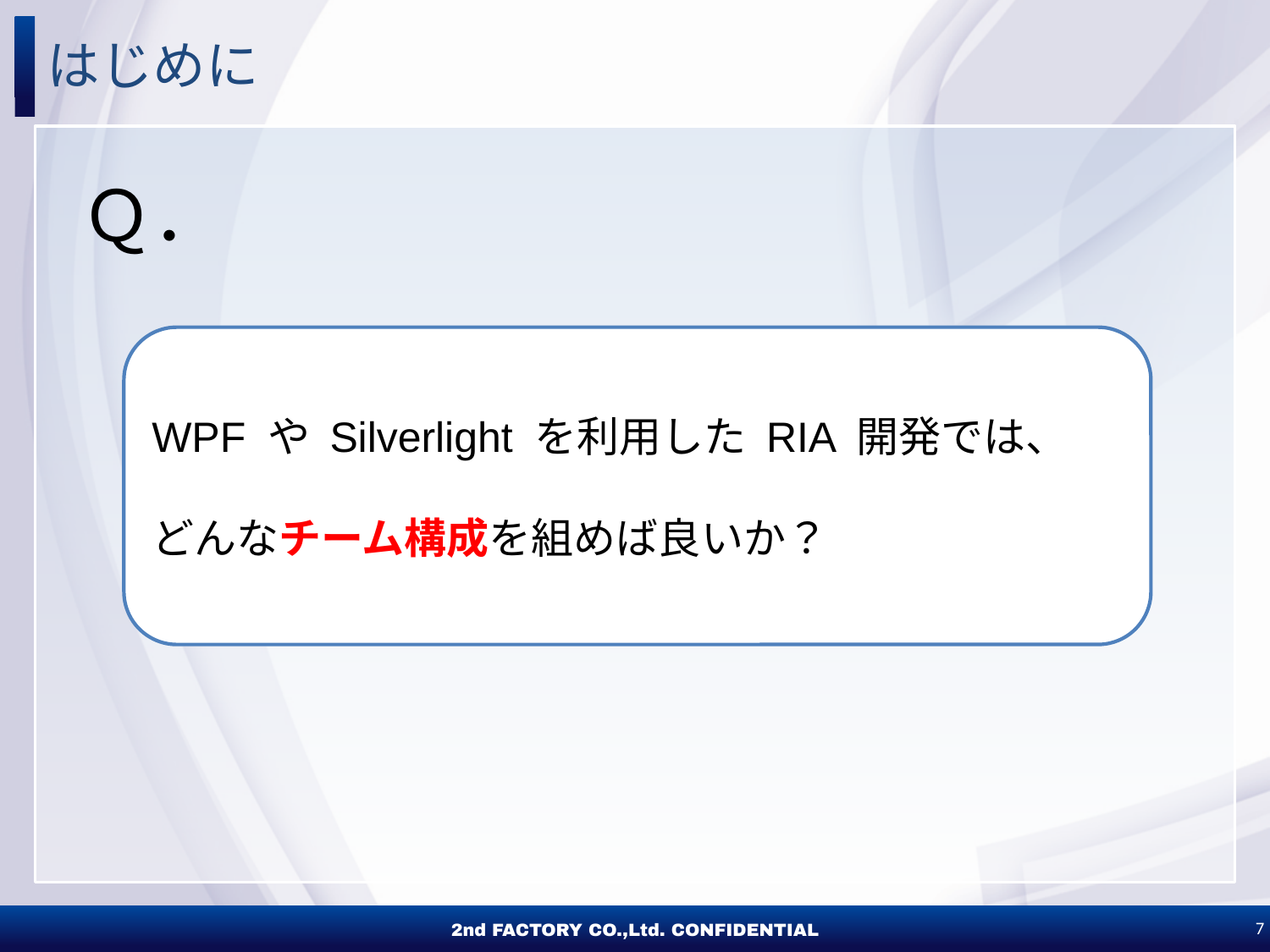

# はじめに
Ｑ．
WPF や Silverlight を利用した RIA 開発では、

どんなチーム構成を組めば良いか？